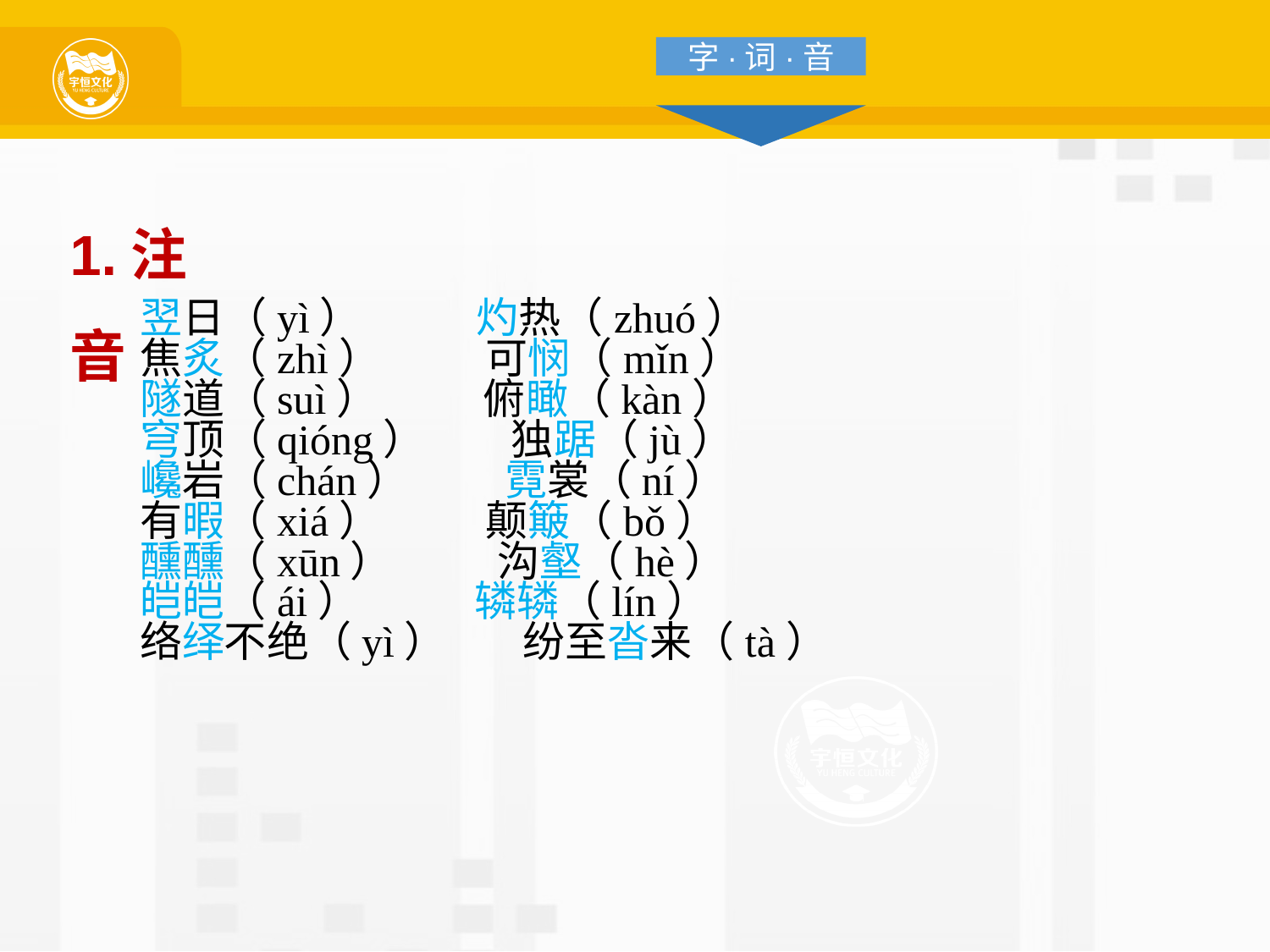

字·词·音

1.注音
翌日（yì）            灼热（zhuó）
焦炙（zhì）           可悯（mǐn）
隧道（suì）           俯瞰（kàn）
穹顶（qióng）         独踞（jù）
巉岩（chán）          霓裳（ní）
有暇（xiá）           颠簸（bǒ）
醺醺（xūn）           沟壑（hè）
皑皑（ái）            辚辚（lín）
络绎不绝（yì）        纷至沓来（tà）